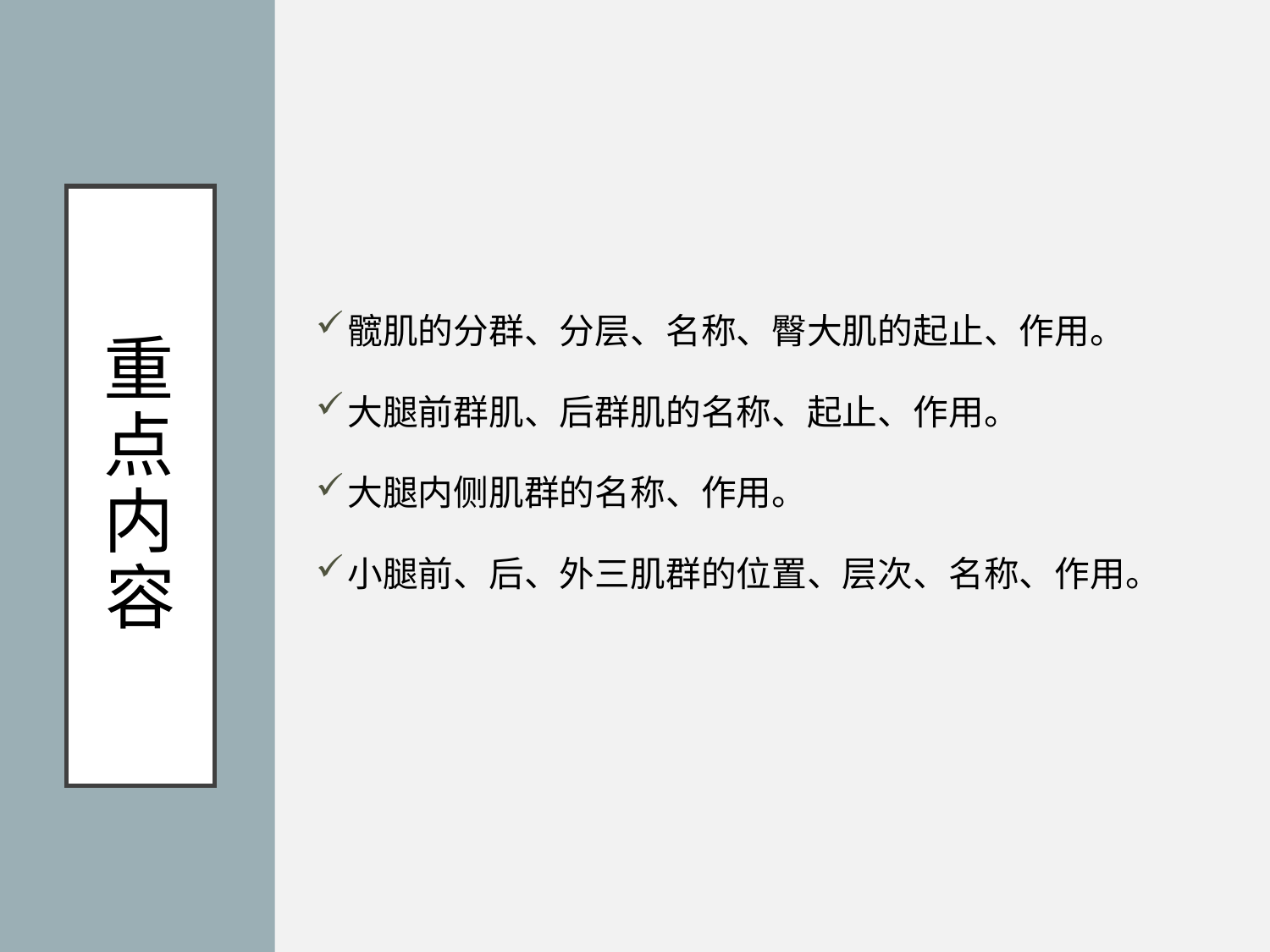

# 重 点 内 容
髋肌的分群、分层、名称、臀大肌的起止、作用。
大腿前群肌、后群肌的名称、起止、作用。
大腿内侧肌群的名称、作用。
小腿前、后、外三肌群的位置、层次、名称、作用。